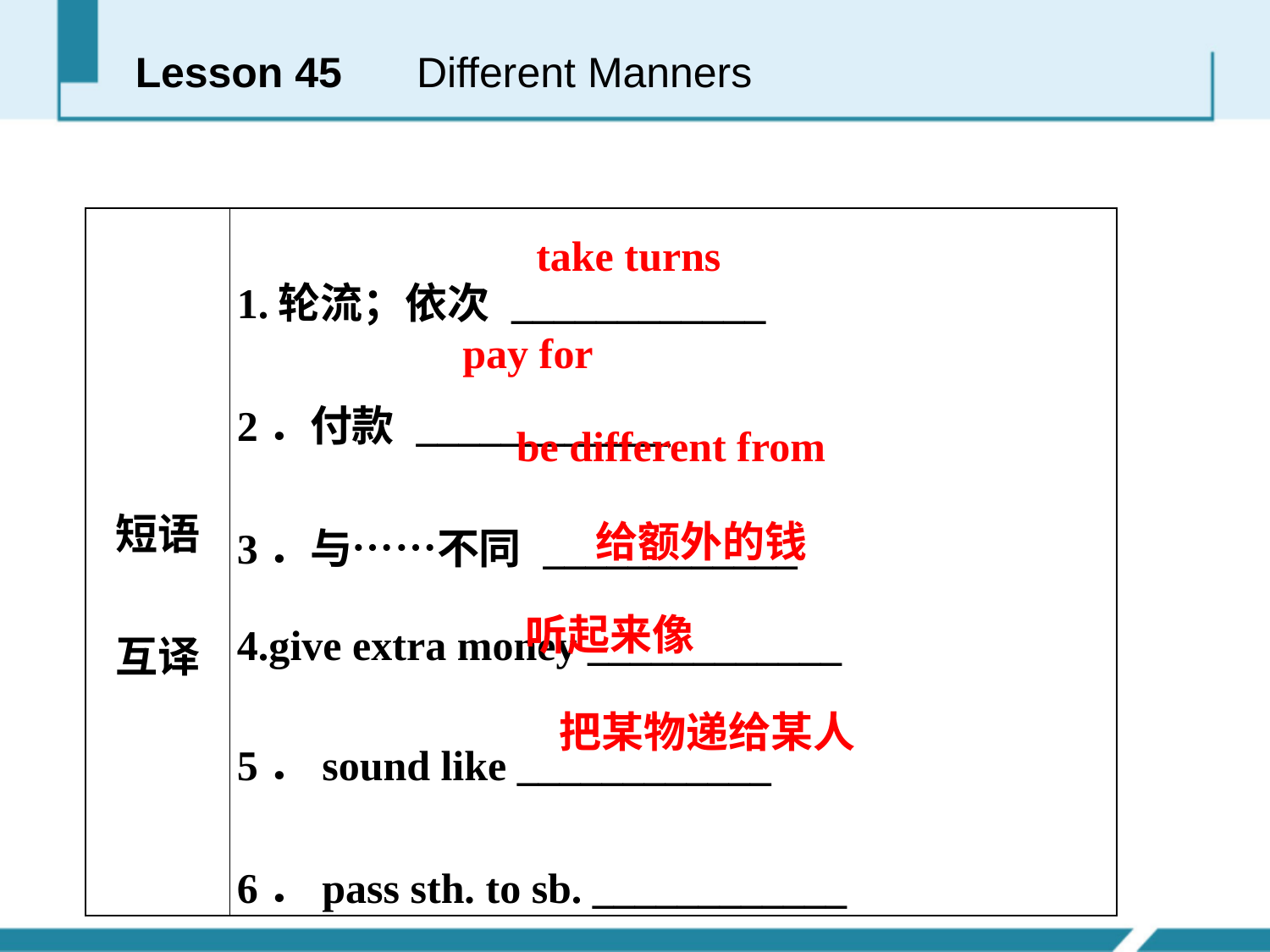

Lesson 45 　Different Manners
| 短语 互译 | 1.轮流；依次 \_\_\_\_\_\_\_\_\_\_\_\_ 2．付款 \_\_\_\_\_\_\_\_\_\_\_\_ 3．与……不同 \_\_\_\_\_\_\_\_\_\_\_\_ 4.give extra money \_\_\_\_\_\_\_\_\_\_\_\_ 5．sound like \_\_\_\_\_\_\_\_\_\_\_\_ 6．pass sth. to sb. \_\_\_\_\_\_\_\_\_\_\_\_ |
| --- | --- |
take turns
pay for
be different from
给额外的钱
听起来像
把某物递给某人